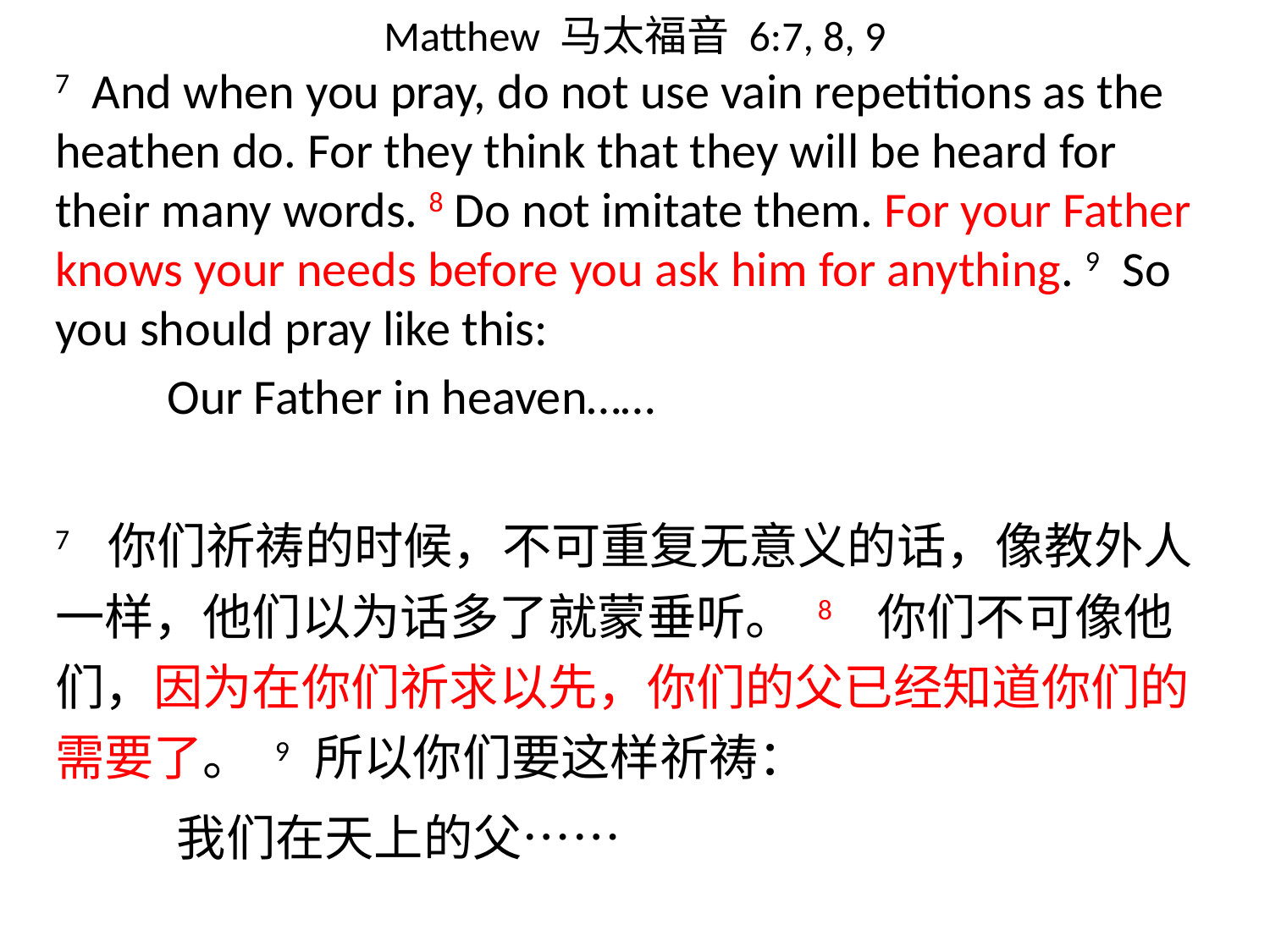

# Matthew 马太福音 6:7, 8, 9
7  And when you pray, do not use vain repetitions as the heathen do. For they think that they will be heard for their many words. 8 Do not imitate them. For your Father knows your needs before you ask him for anything. 9  So you should pray like this:
          Our Father in heaven……

7    你们祈祷的时候，不可重复无意义的话，像教外人一样，他们以为话多了就蒙垂听。 8   你们不可像他们，因为在你们祈求以先，你们的父已经知道你们的需要了。 9  所以你们要这样祈祷：
          我们在天上的父……